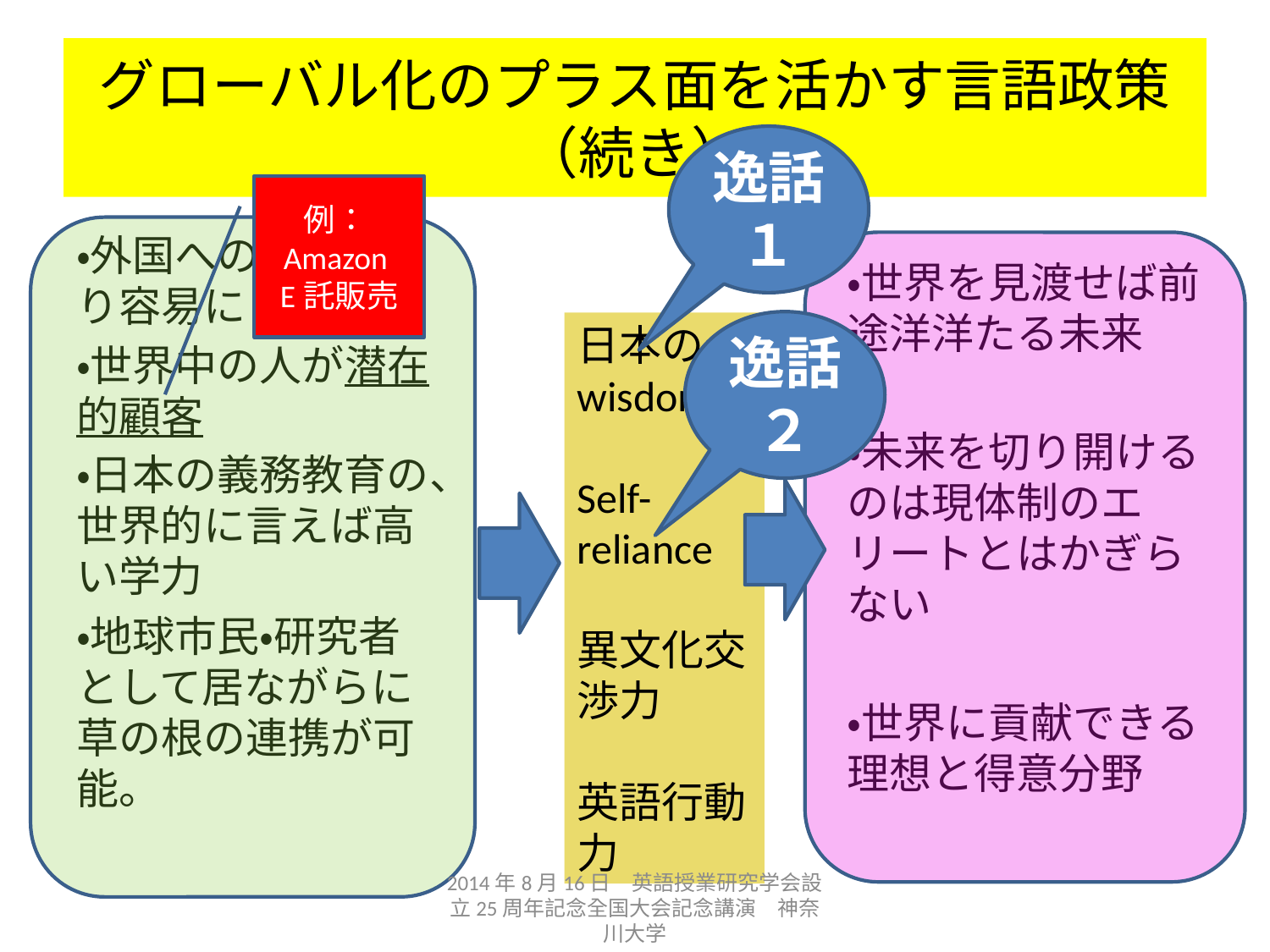

# グローバル化のプラス面を活かす言語政策（続き）
逸話１
例：Amazon
E託販売

・外国への往来がより容易に
・世界中の人が潜在的顧客
・日本の義務教育の、世界的に言えば高い学力
・地球市民・研究者として居ながらに草の根の連携が可能。

・世界を見渡せば前途洋洋たる未来

・未来を切り開けるのは現体制のエリートとはかぎらない

・世界に貢献できる理想と得意分野
逸話２
日本のwisdom

Self-reliance

異文化交渉力

英語行動力

2014年8月16日　英語授業研究学会設立25周年記念全国大会記念講演　神奈川大学